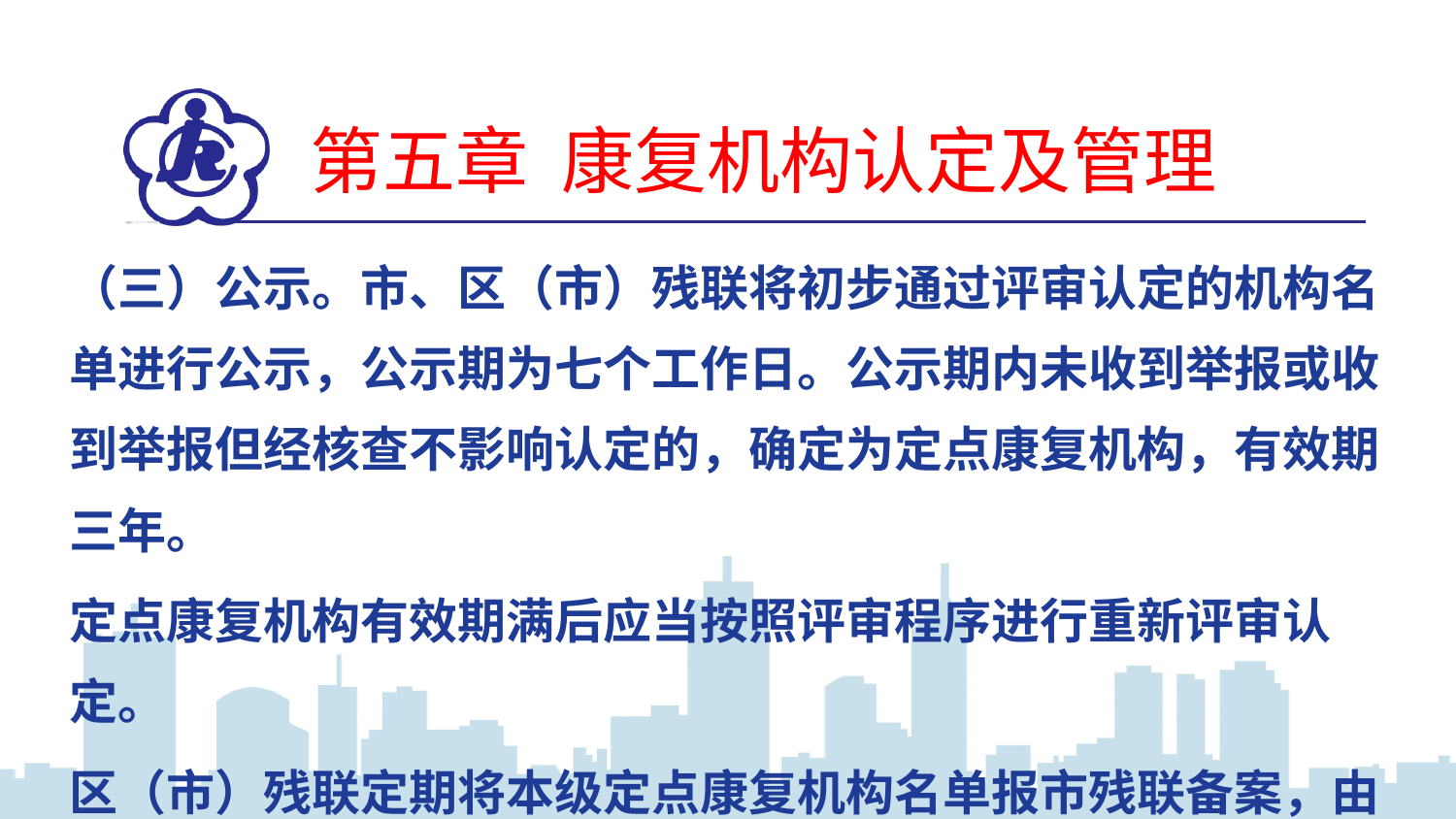

第五章  康复机构认定及管理

（三）公示。市、区（市）残联将初步通过评审认定的机构名单进行公示，公示期为七个工作日。公示期内未收到举报或收到举报但经核查不影响认定的，确定为定点康复机构，有效期三年。
定点康复机构有效期满后应当按照评审程序进行重新评审认定。
区（市）残联定期将本级定点康复机构名单报市残联备案，由市残联汇总编制定点康复机构目录并在全市公布。